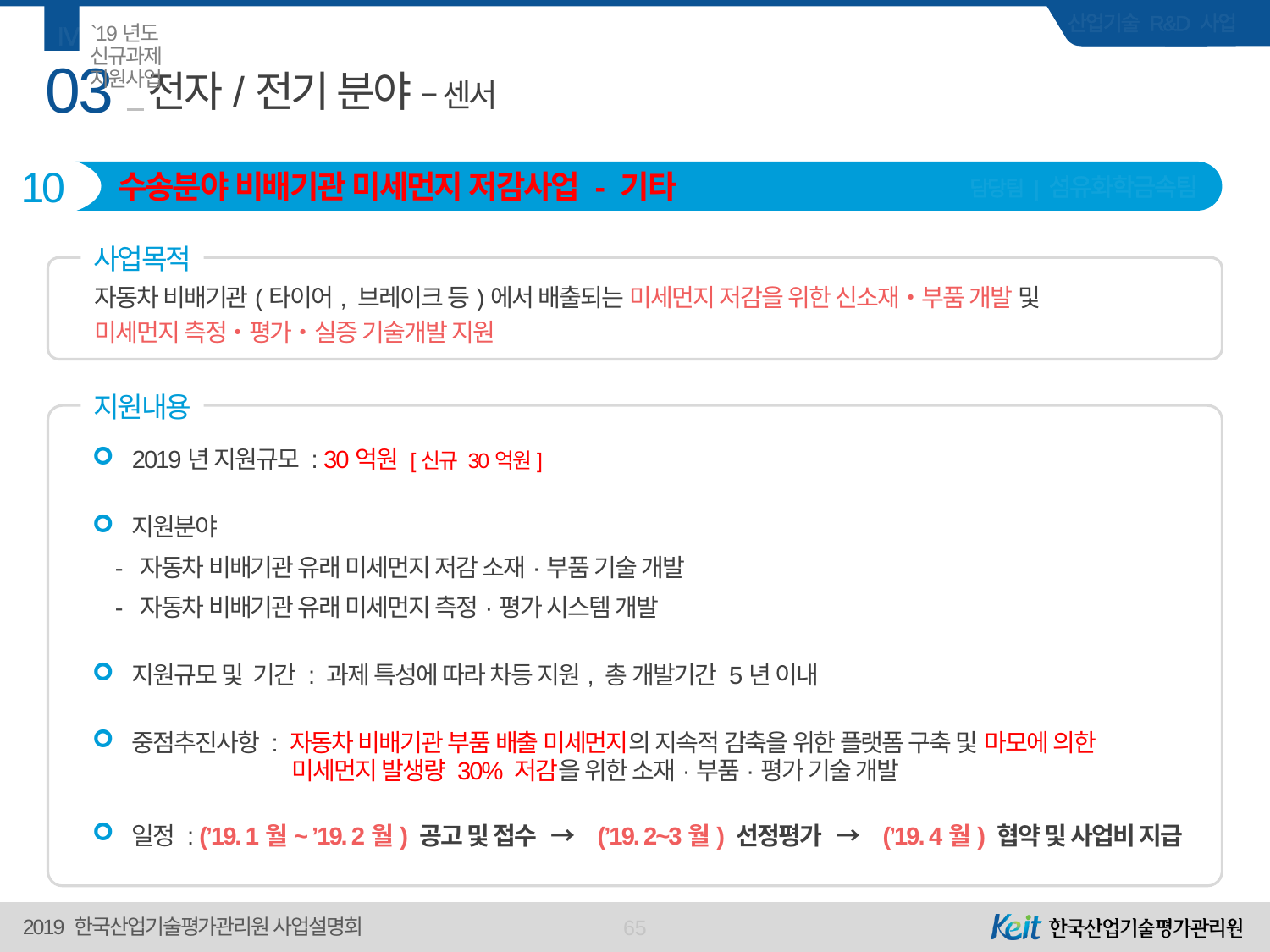

Ⅳ
`19년도 신규과제 지원사업
03
# 전자/전기 분야 – 센서
10
수송분야 비배기관 미세먼지 저감사업 - 기타
담당팀 | 섬유화학금속팀
사업목적

자동차 비배기관(타이어, 브레이크 등)에서 배출되는 미세먼지 저감을 위한 신소재‧부품 개발 및
미세먼지 측정‧평가‧실증 기술개발 지원
지원내용

2019년 지원규모 : 30억원 [신규 30억원]

지원분야
    -  자동차 비배기관 유래 미세먼지 저감 소재·부품 기술 개발
    -  자동차 비배기관 유래 미세먼지 측정·평가 시스템 개발

지원규모 및  기간 : 과제 특성에 따라 차등 지원, 총 개발기간 5년 이내

중점추진사항 : 자동차 비배기관 부품 배출 미세먼지의 지속적 감축을 위한 플랫폼 구축 및 마모에 의한
                                     미세먼지 발생량 30% 저감을 위한 소재·부품·평가 기술 개발

일정 : (’19. 1월~ ’19. 2월) 공고 및 접수   →   (’19. 2~3월) 선정평가   →   (’19. 4월) 협약 및 사업비 지급
65